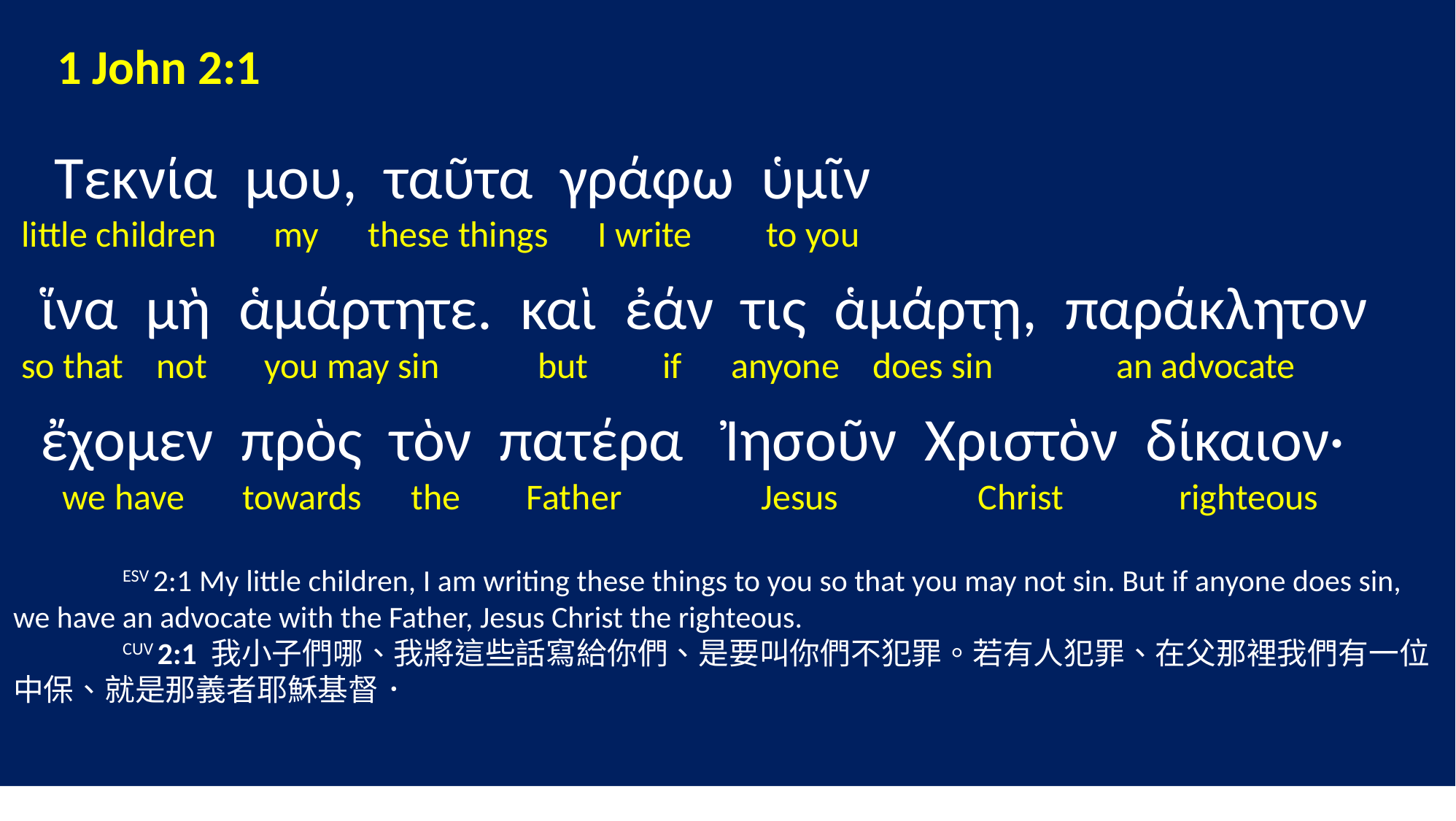

1 John 2:1

   Τεκνία  μου,  ταῦτα  γράφω  ὑμῖν
 little children       my      these things      I write         to you

  ἵνα  μὴ  ἁμάρτητε.  καὶ  ἐάν  τις  ἁμάρτῃ,  παράκλητον
 so that    not       you may sin            but         if      anyone    does sin               an advocate

  ἔχομεν  πρὸς  τὸν  πατέρα   Ἰησοῦν  Χριστὸν  δίκαιον·
      we have       towards      the        Father                 Jesus                 Christ              righteous

 	ESV 2:1 My little children, I am writing these things to you so that you may not sin. But if anyone does sin, we have an advocate with the Father, Jesus Christ the righteous.
	CUV 2:1 我小子們哪、我將這些話寫給你們、是要叫你們不犯罪。若有人犯罪、在父那裡我們有一位中保、就是那義者耶穌基督．